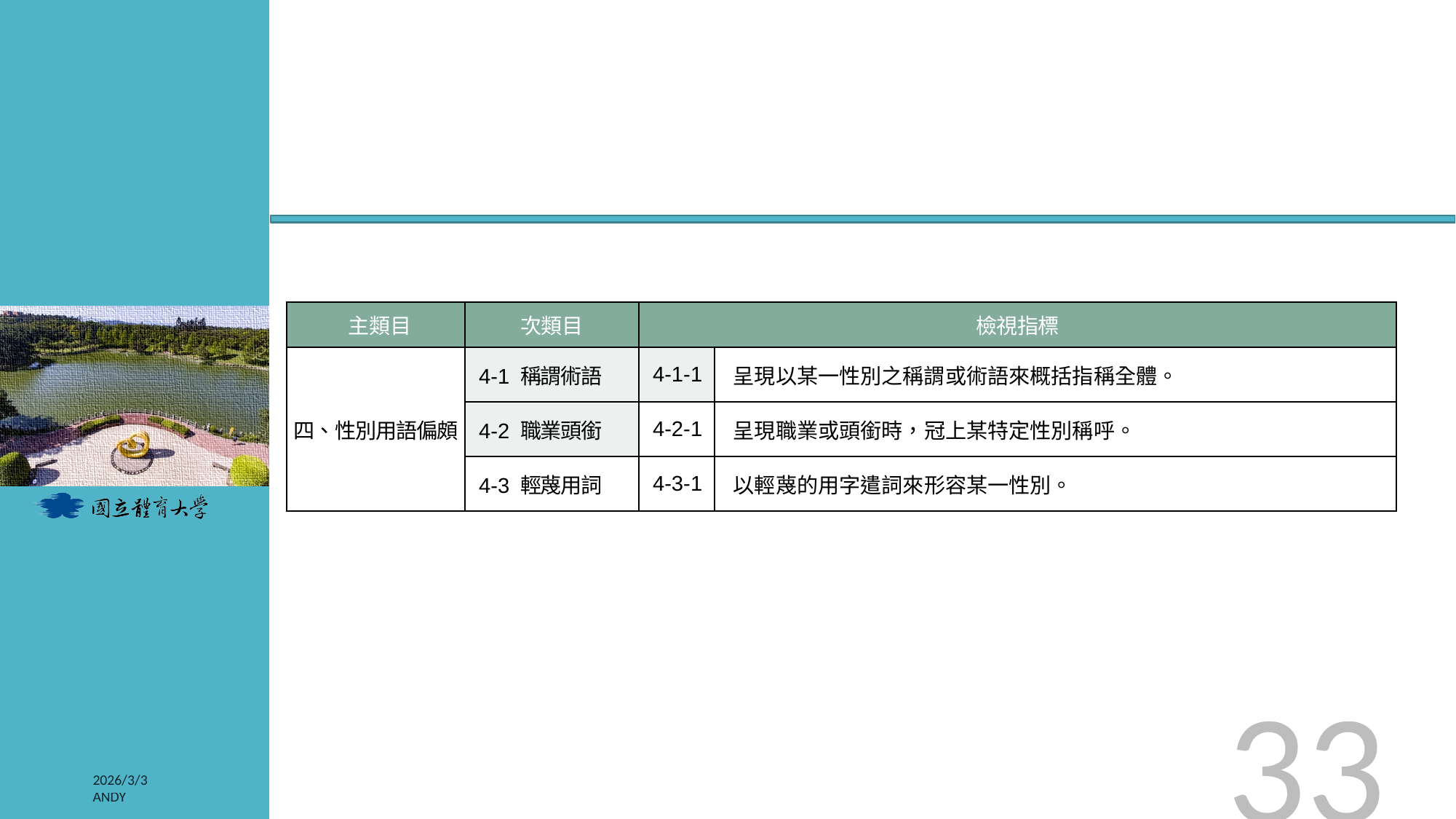

#
| 主類目 | 次類目 | 檢視指標 |  |
| --- | --- | --- | --- |
| 四、性別用語偏頗 | 4-1 稱謂術語 | 4-1-1 | 呈現以某一性別之稱謂或術語來概括指稱全體。 |
|  | 4-2 職業頭銜 | 4-2-1 | 呈現職業或頭銜時，冠上某特定性別稱呼。 |
|  | 4-3 輕蔑用詞 | 4-3-1 | 以輕蔑的用字遣詞來形容某一性別。 |
33
2026/3/3
Andy